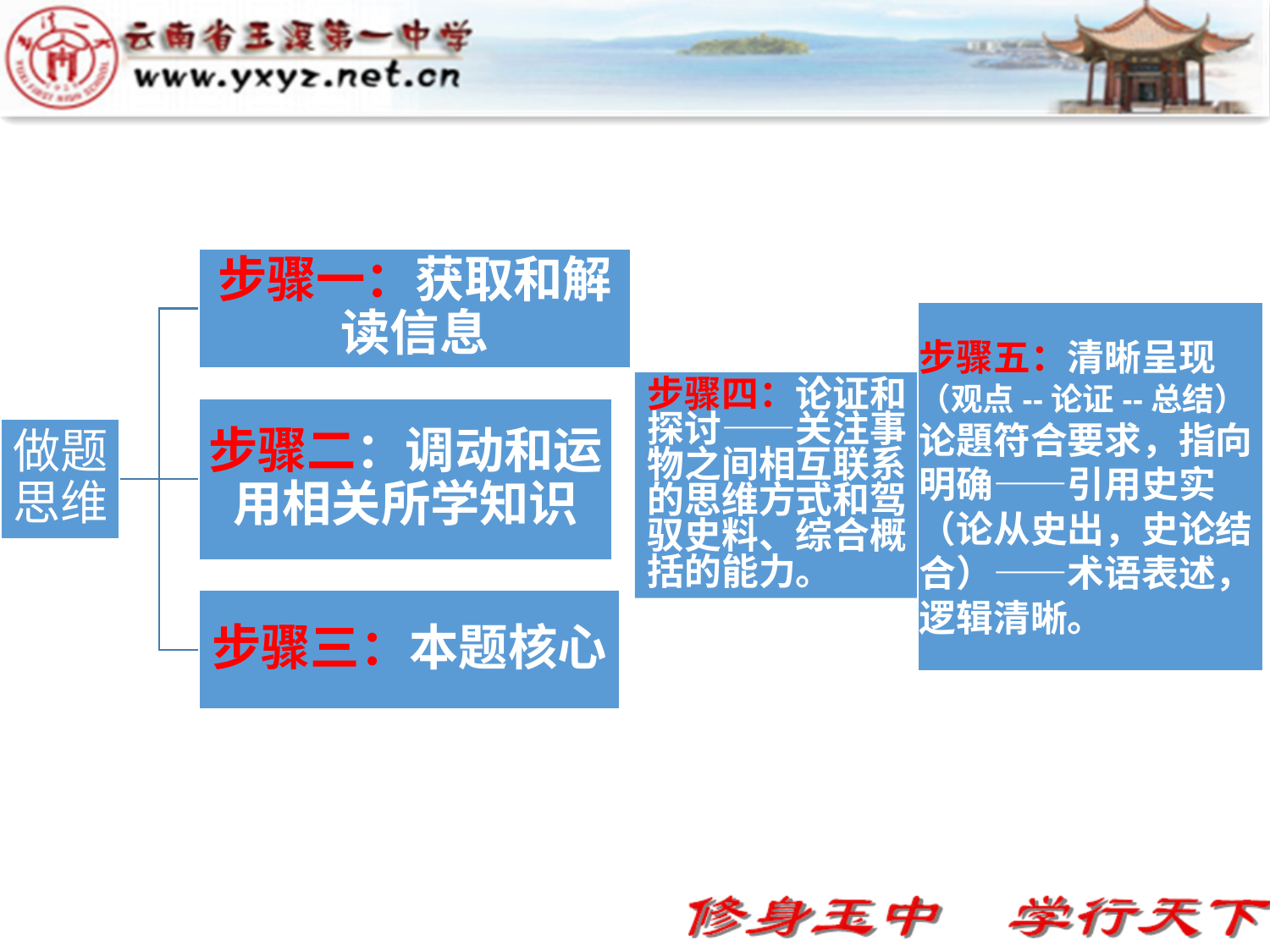

做题思维
步骤一：获取和解读信息
步骤二：调动和运用相关所学知识
步骤三：本题核心
步骤五：清晰呈现（观点--论证--总结）
论題符合要求，指向明确——引用史实（论从史出，史论结合）——术语表述，逻辑清晰。
步骤四：论证和探讨——关注事物之间相互联系的思维方式和驾驭史料、综合概括的能力。